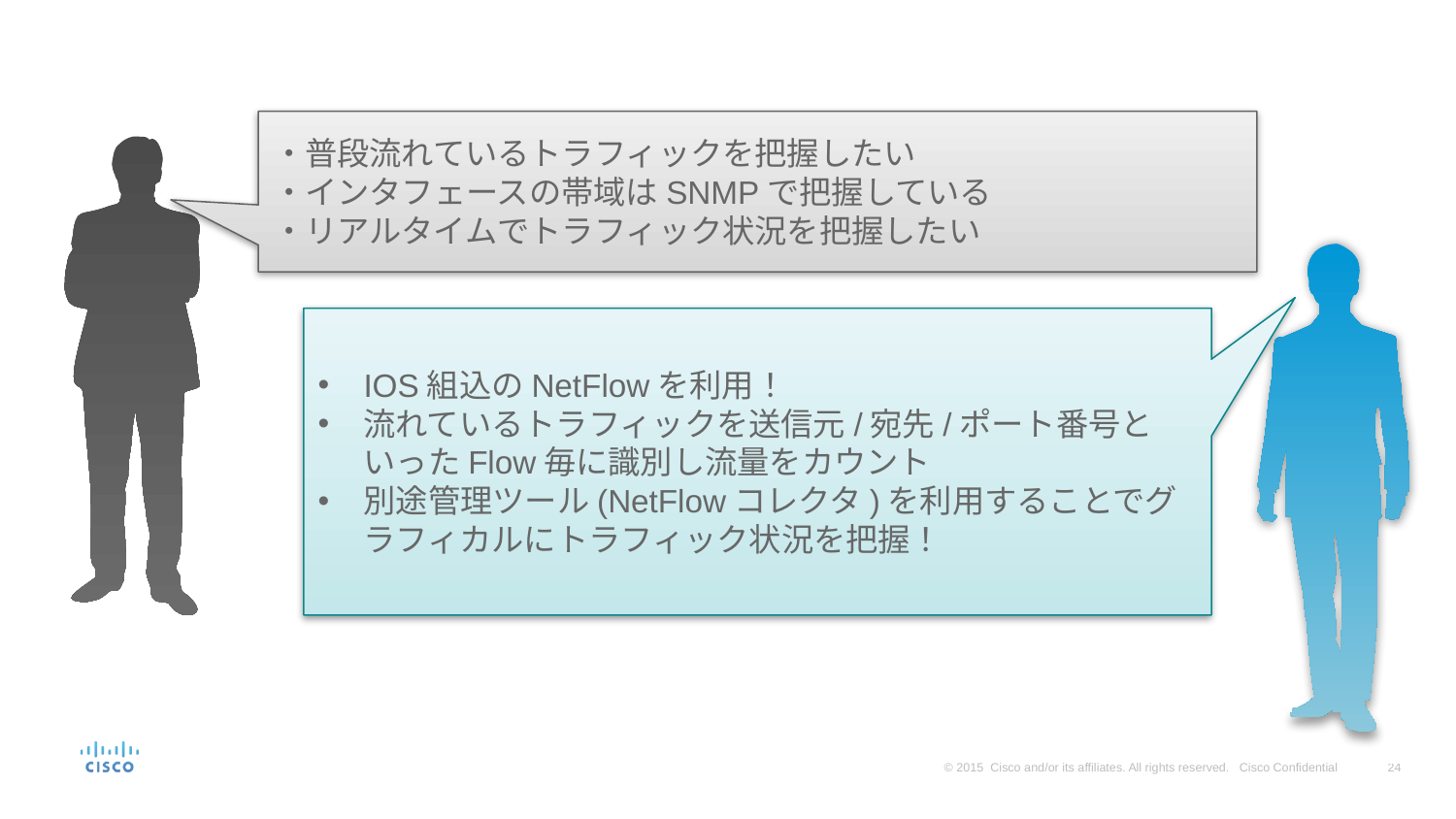

・普段流れているトラフィックを把握したい
・インタフェースの帯域はSNMPで把握している
・リアルタイムでトラフィック状況を把握したい

IOS組込のNetFlowを利用！
流れているトラフィックを送信元/宛先/ポート番号といったFlow毎に識別し流量をカウント
別途管理ツール(NetFlowコレクタ)を利用することでグラフィカルにトラフィック状況を把握！